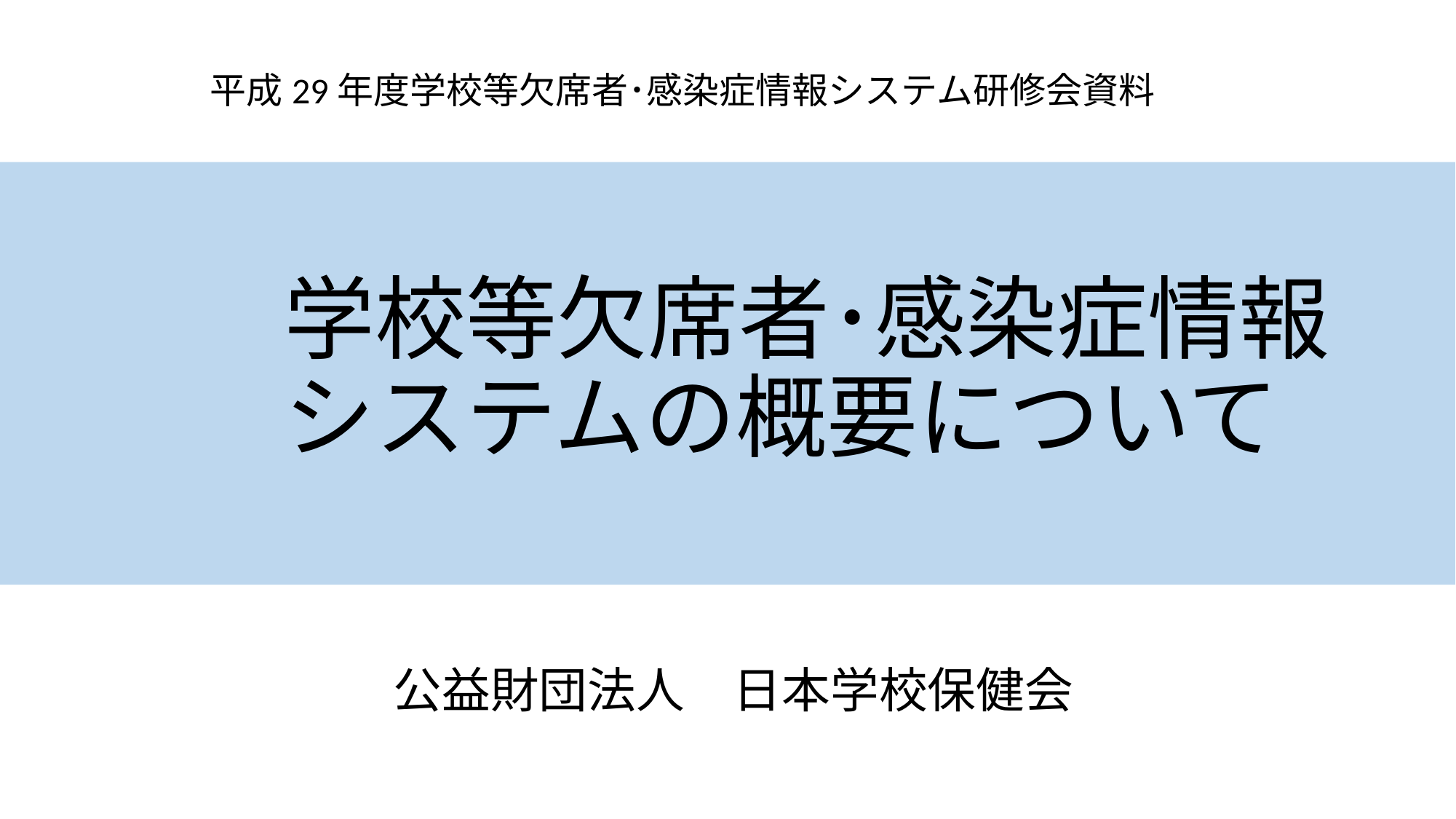

平成29年度学校等欠席者･感染症情報システム研修会資料
# 学校等欠席者･感染症情報 　　　システムの概要について
公益財団法人　日本学校保健会